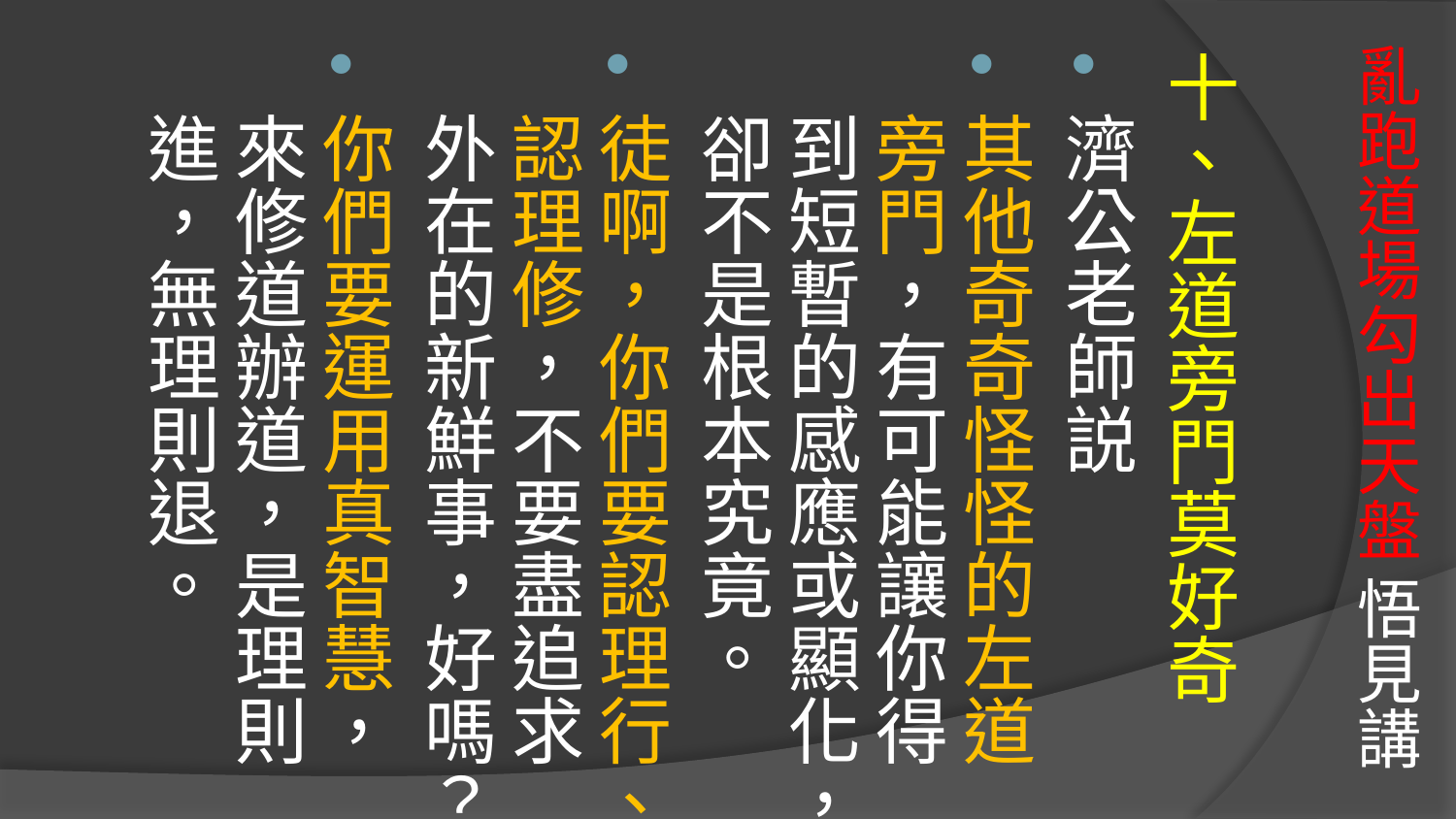

# 亂跑道場勾出天盤 悟見講
十、左道旁門莫好奇
濟公老師説
其他奇奇怪怪的左道旁門，有可能讓你得到短暫的感應或顯化，卻不是根本究竟。
徒啊，你們要認理行、認理修，不要盡追求外在的新鮮事，好嗎？
你們要運用真智慧，來修道辦道，是理則進，無理則退。